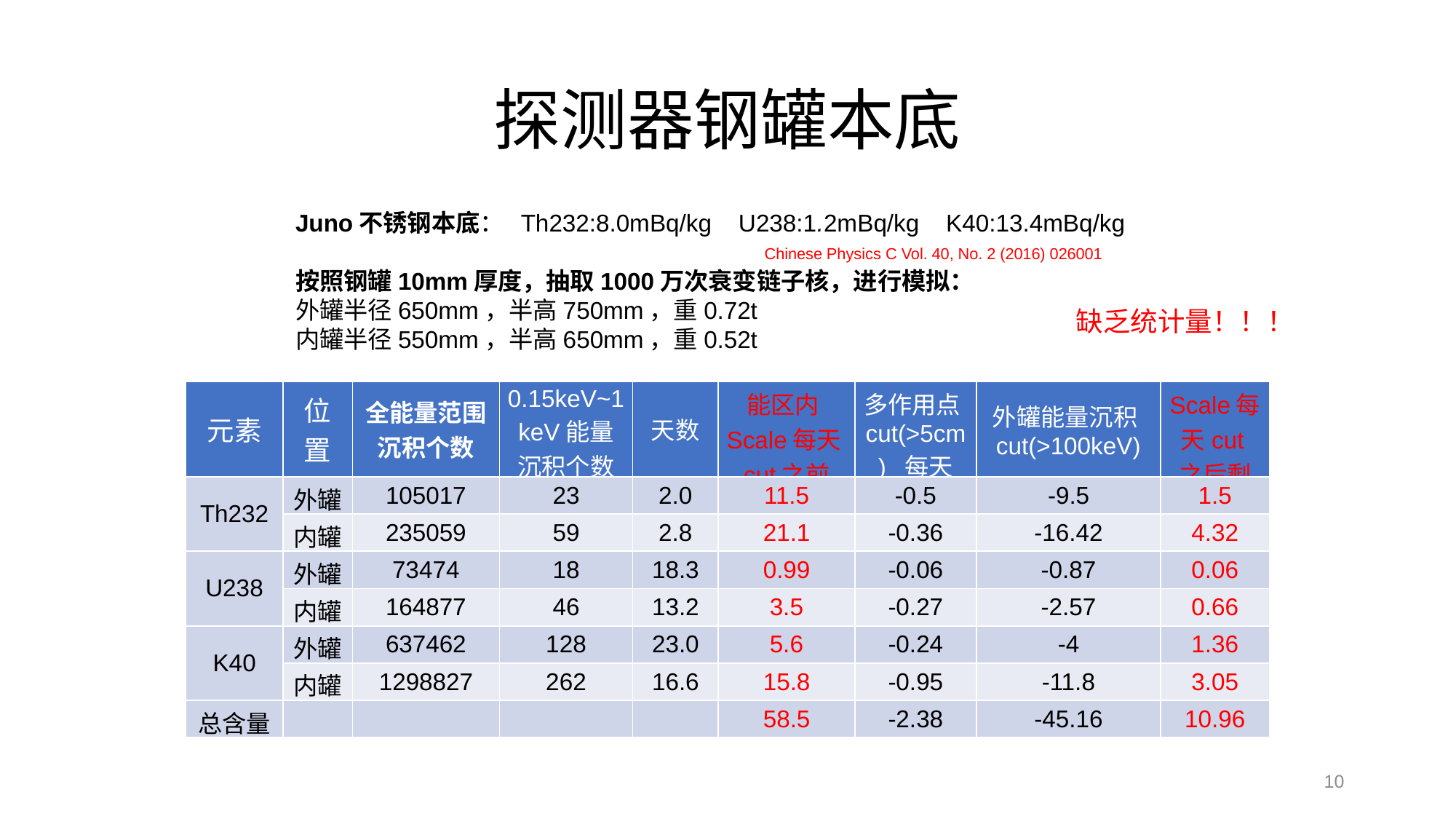

# 探测器钢罐本底
Juno不锈钢本底：  Th232:8.0mBq/kg    U238:1.2mBq/kg    K40:13.4mBq/kg

按照钢罐10mm厚度，抽取1000万次衰变链子核，进行模拟：
外罐半径650mm，半高750mm，重0.72t
内罐半径550mm，半高650mm，重0.52t
Chinese Physics C Vol. 40, No. 2 (2016) 026001
缺乏统计量！！！
| 元素 | 位置 | 全能量范围沉积个数 | 0.15keV~1keV能量沉积个数 | 天数 | 能区内Scale每天cut之前 | 多作用点cut(>5cm) 每天 | 外罐能量沉积cut(>100keV) | Scale每天cut之后剩余 |
| --- | --- | --- | --- | --- | --- | --- | --- | --- |
| Th232 | 外罐 | 105017 | 23 | 2.0 | 11.5 | -0.5 | -9.5 | 1.5 |
|  | 内罐 | 235059 | 59 | 2.8 | 21.1 | -0.36 | -16.42 | 4.32 |
| U238 | 外罐 | 73474 | 18 | 18.3 | 0.99 | -0.06 | -0.87 | 0.06 |
|  | 内罐 | 164877 | 46 | 13.2 | 3.5 | -0.27 | -2.57 | 0.66 |
| K40 | 外罐 | 637462 | 128 | 23.0 | 5.6 | -0.24 | -4 | 1.36 |
|  | 内罐 | 1298827 | 262 | 16.6 | 15.8 | -0.95 | -11.8 | 3.05 |
| 总含量 |  |  |  |  | 58.5 | -2.38 | -45.16 | 10.96 |
10